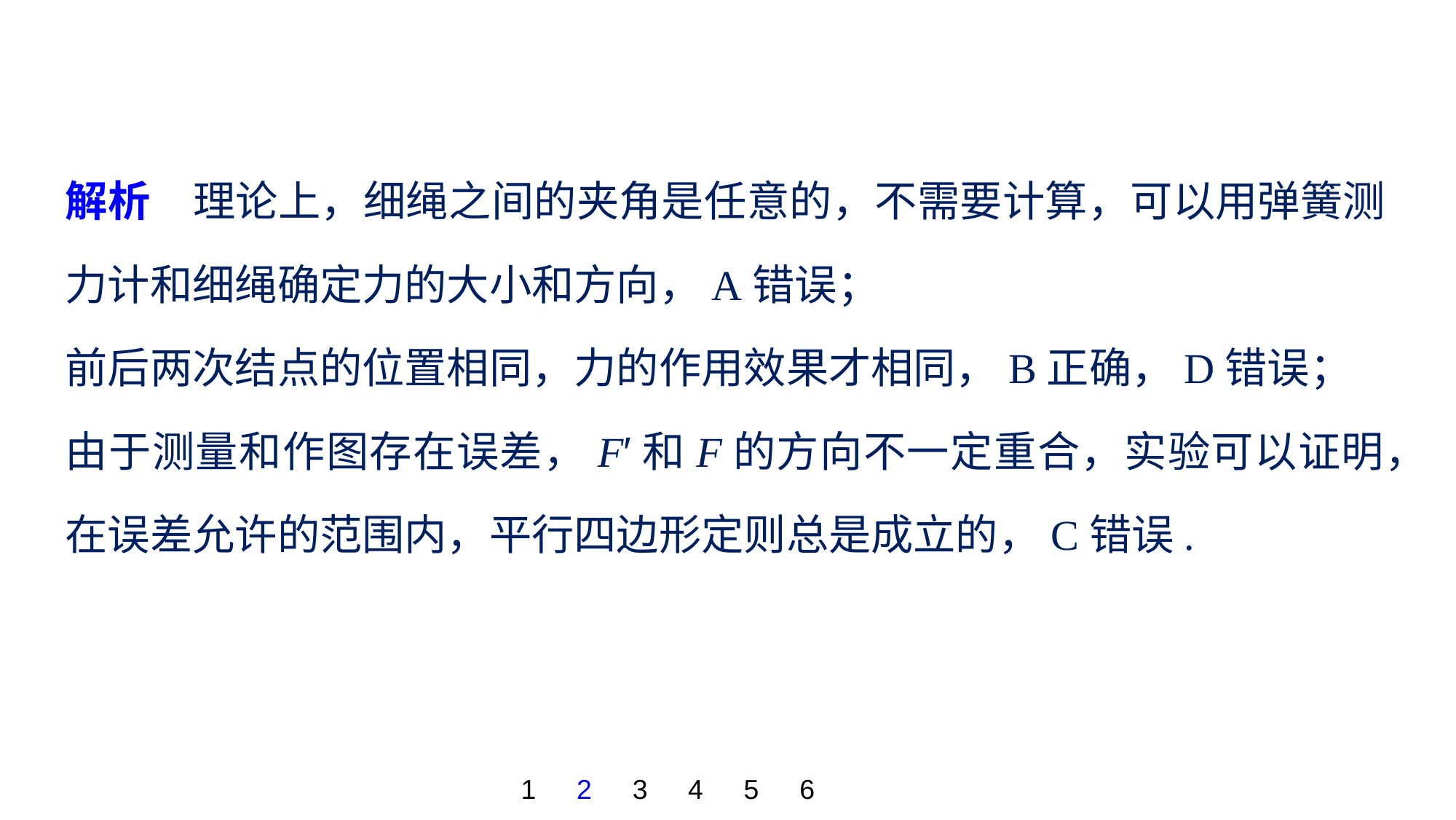

解析　理论上，细绳之间的夹角是任意的，不需要计算，可以用弹簧测力计和细绳确定力的大小和方向，A错误；
前后两次结点的位置相同，力的作用效果才相同，B正确，D错误；
由于测量和作图存在误差，F′和F的方向不一定重合，实验可以证明，在误差允许的范围内，平行四边形定则总是成立的，C错误.
1
2
3
4
5
6